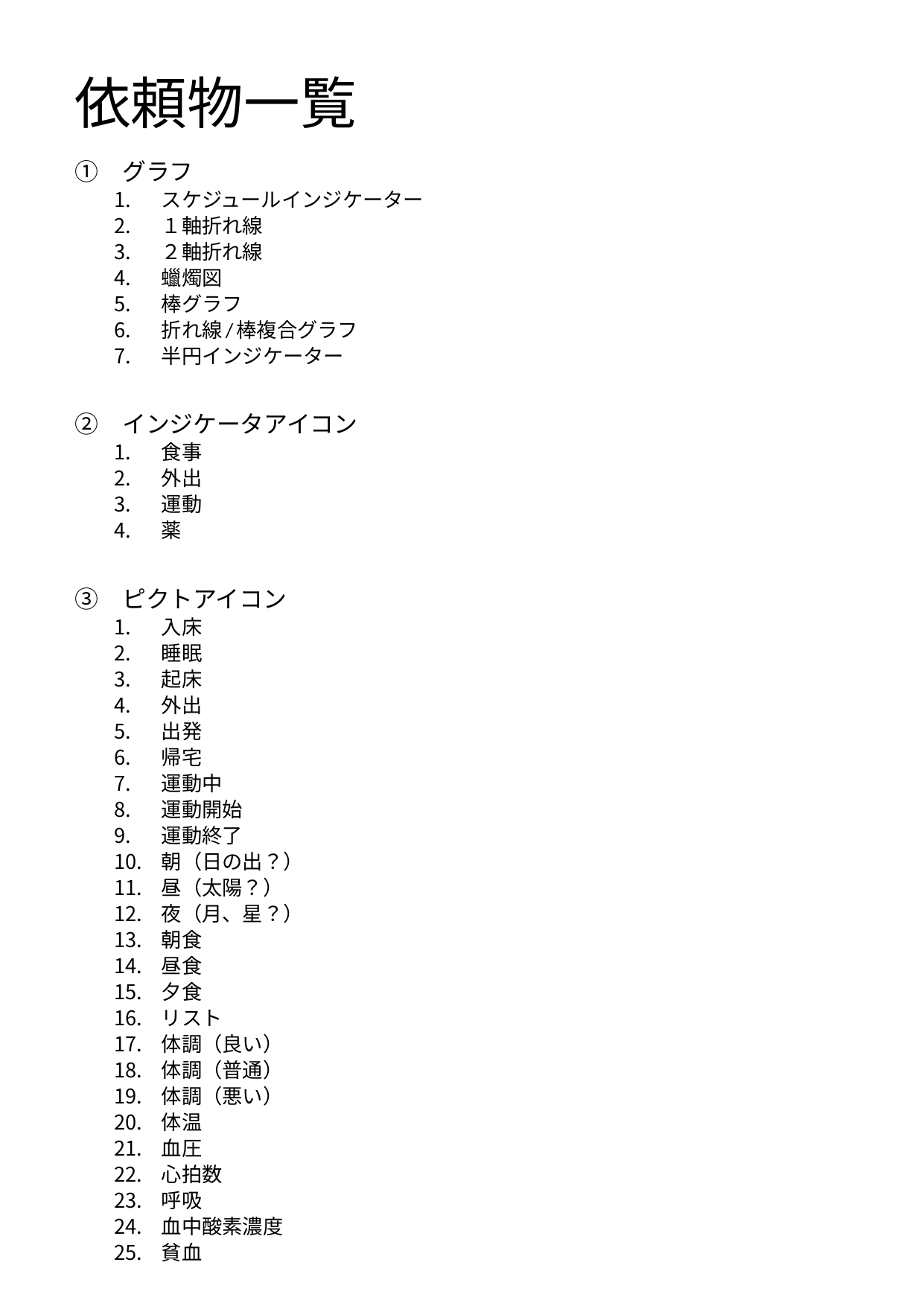

# 依頼物一覧
グラフ
スケジュールインジケーター
１軸折れ線
２軸折れ線
蠟燭図
棒グラフ
折れ線/棒複合グラフ
半円インジケーター

インジケータアイコン
食事
外出
運動
薬

ピクトアイコン
入床
睡眠
起床
外出
出発
帰宅
運動中
運動開始
運動終了
朝（日の出？）
昼（太陽？）
夜（月、星？）
朝食
昼食
夕食
リスト
体調（良い）
体調（普通）
体調（悪い）
体温
血圧
心拍数
呼吸
血中酸素濃度
貧血